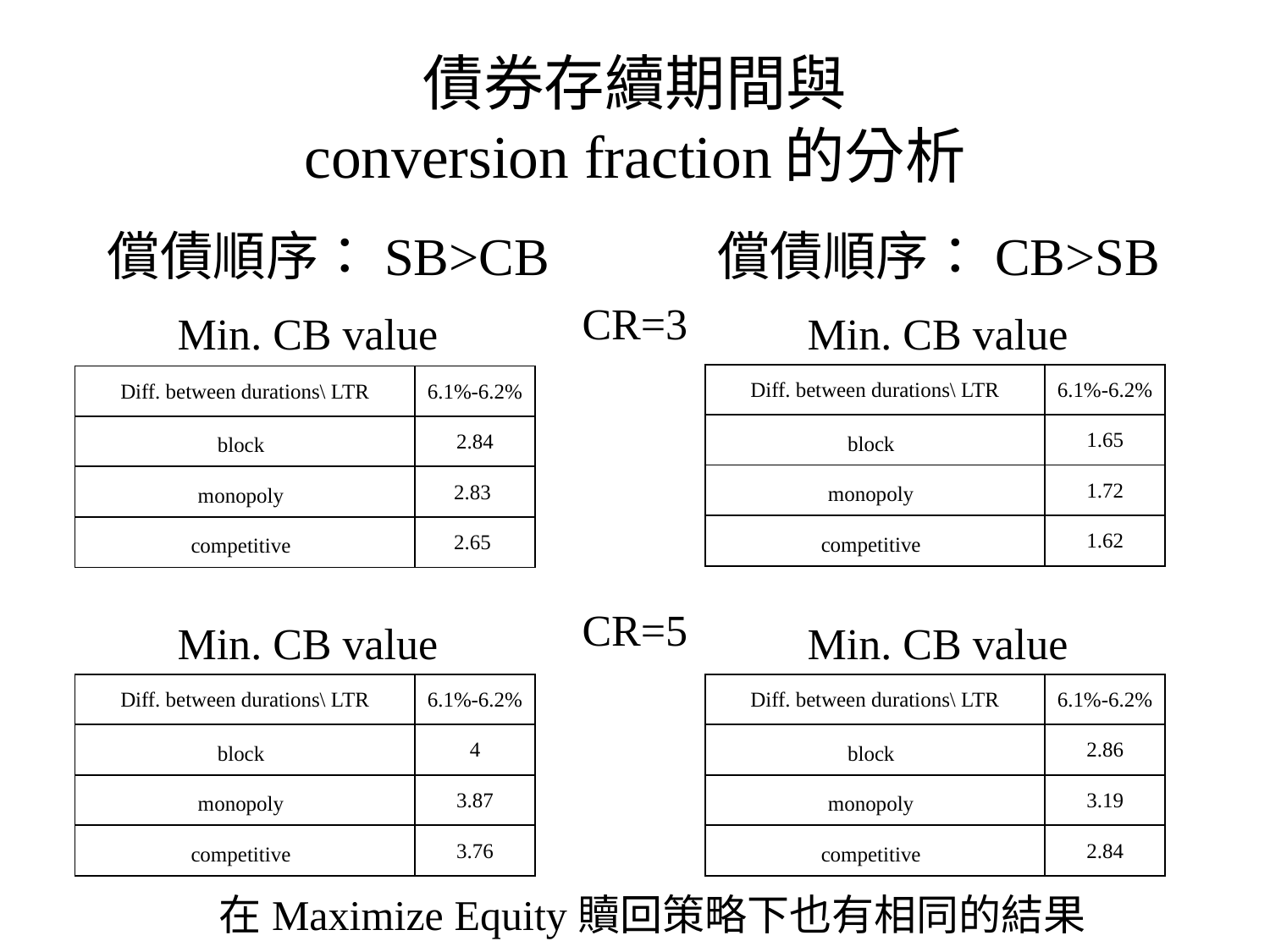

# 債券存續期間與 conversion fraction的分析
償債順序：SB>CB
償債順序：CB>SB
CR=3
Min. CB value
Min. CB value
| Diff. between durations\ LTR | 6.1%-6.2% |
| --- | --- |
| block | 1.65 |
| monopoly | 1.72 |
| competitive | 1.62 |
| Diff. between durations\ LTR | 6.1%-6.2% |
| --- | --- |
| block | 2.84 |
| monopoly | 2.83 |
| competitive | 2.65 |
CR=5
Min. CB value
Min. CB value
| Diff. between durations\ LTR | 6.1%-6.2% |
| --- | --- |
| block | 4 |
| monopoly | 3.87 |
| competitive | 3.76 |
| Diff. between durations\ LTR | 6.1%-6.2% |
| --- | --- |
| block | 2.86 |
| monopoly | 3.19 |
| competitive | 2.84 |
在Maximize Equity贖回策略下也有相同的結果